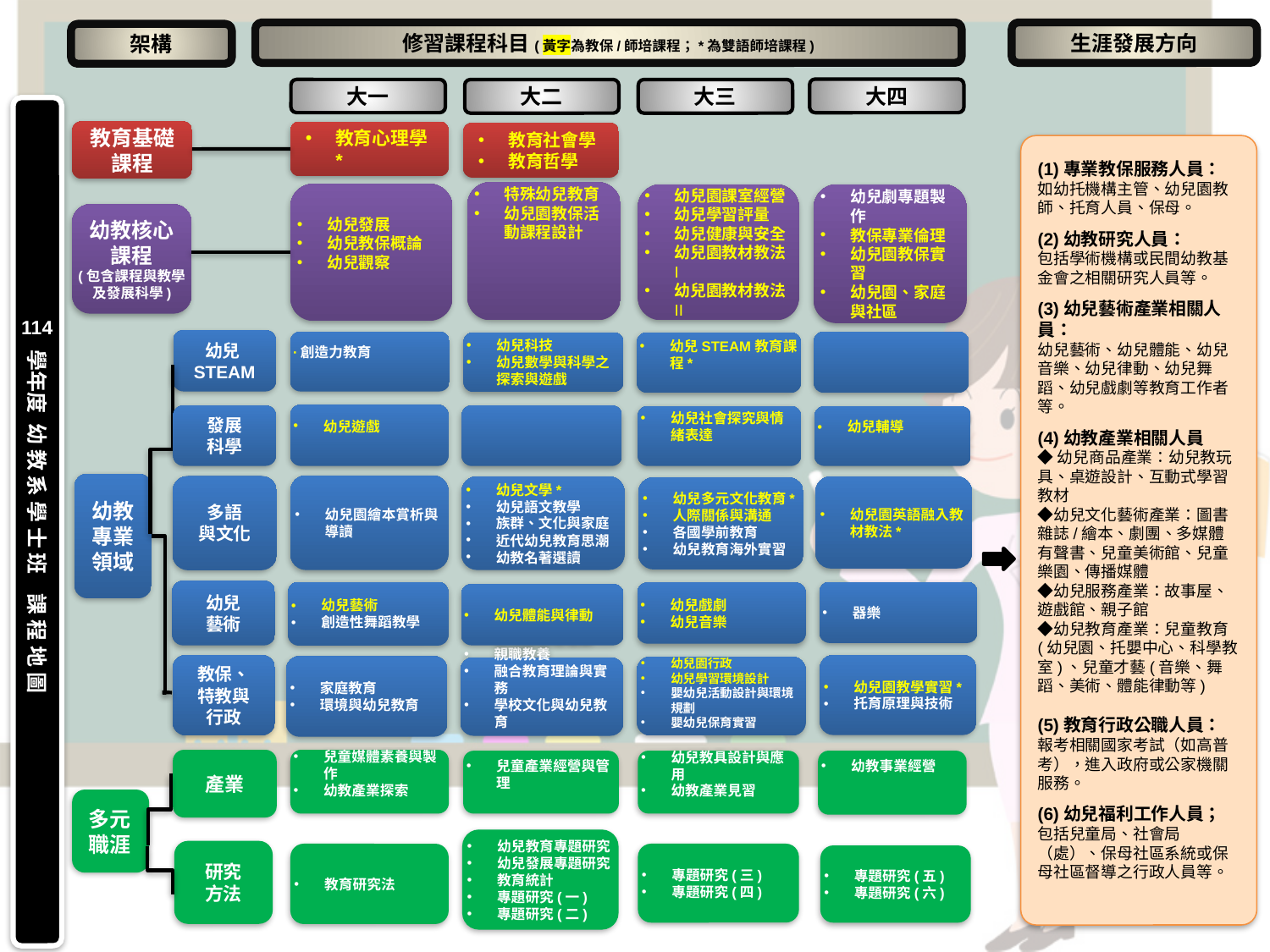

修習課程科目(黃字為教保/師培課程；*為雙語師培課程)
生涯發展方向
架構
大四
大一
大二
大三
學年度  幼 教 系 學 士 班    課 程 地 圖
教育基礎
課程
教育心理學*

教育社會學
教育哲學

(1)專業教保服務人員：
如幼托機構主管、幼兒園教師、托育人員、保母。
(2)幼教研究人員：
包括學術機構或民間幼教基金會之相關研究人員等。
(3)幼兒藝術產業相關人員：
幼兒藝術、幼兒體能、幼兒音樂、幼兒律動、幼兒舞蹈、幼兒戲劇等教育工作者等。
(4)幼教產業相關人員
◆幼兒商品產業：幼兒教玩具、桌遊設計、互動式學習教材
◆幼兒文化藝術產業：圖書雜誌/繪本、劇團、多媒體有聲書、兒童美術館、兒童樂園、傳播媒體
◆幼兒服務產業：故事屋、遊戲館、親子館
◆幼兒教育產業：兒童教育(幼兒園、托嬰中心、科學教室)、兒童才藝(音樂、舞蹈、美術、體能律動等)

(5)教育行政公職人員：
報考相關國家考試（如高普
考），進入政府或公家機關服務。
(6)幼兒福利工作人員；
包括兒童局、社會局（處）、保母社區系統或保母社區督導之行政人員等。

特殊幼兒教育
幼兒園教保活動課程設計

幼兒發展
幼兒教保概論
幼兒觀察

幼兒劇專題製作
教保專業倫理
幼兒園教保實習
幼兒園、家庭與社區
幼兒園課室經營
幼兒學習評量
幼兒健康與安全
幼兒園教材教法I
幼兒園教材教法II

幼教核心
課程
(包含課程與教學及發展科學)

114
幼兒STEAM
∙創造力教育

幼兒科技
幼兒數學與科學之探索與遊戲
幼兒STEAM教育課程*

幼兒遊戲

發展
科學
幼兒社會探究與情緒表達

幼兒輔導

幼教專業領域
幼兒園繪本賞析與導讀
多語
與文化
幼兒文學*
幼兒語文教學
族群、文化與家庭
近代幼兒教育思潮
幼教名著選讀
幼兒園英語融入教材教法*
幼兒多元文化教育*
人際關係與溝通
各國學前教育
幼兒教育海外實習

幼兒
藝術
幼兒藝術
創造性舞蹈教學
器樂
幼兒戲劇
幼兒音樂
幼兒體能與律動
教保、特教與行政
幼兒園教學實習*
托育原理與技術
家庭教育
環境與幼兒教育

幼兒園行政
幼兒學習環境設計
嬰幼兒活動設計與環境規劃
嬰幼兒保育實習

幼兒園課程發展
親職教養
融合教育理論與實務
學校文化與幼兒教育
兒童媒體素養與製作
幼教產業探索

多元職涯
產業
幼教事業經營

幼兒教具設計與應用
幼教產業見習

兒童產業經營與管理

幼兒教育專題研究
幼兒發展專題研究
教育統計
專題研究(一)
專題研究(二)
研究
方法
教育研究法
專題研究(三)
專題研究(四)
專題研究(五)
專題研究(六)